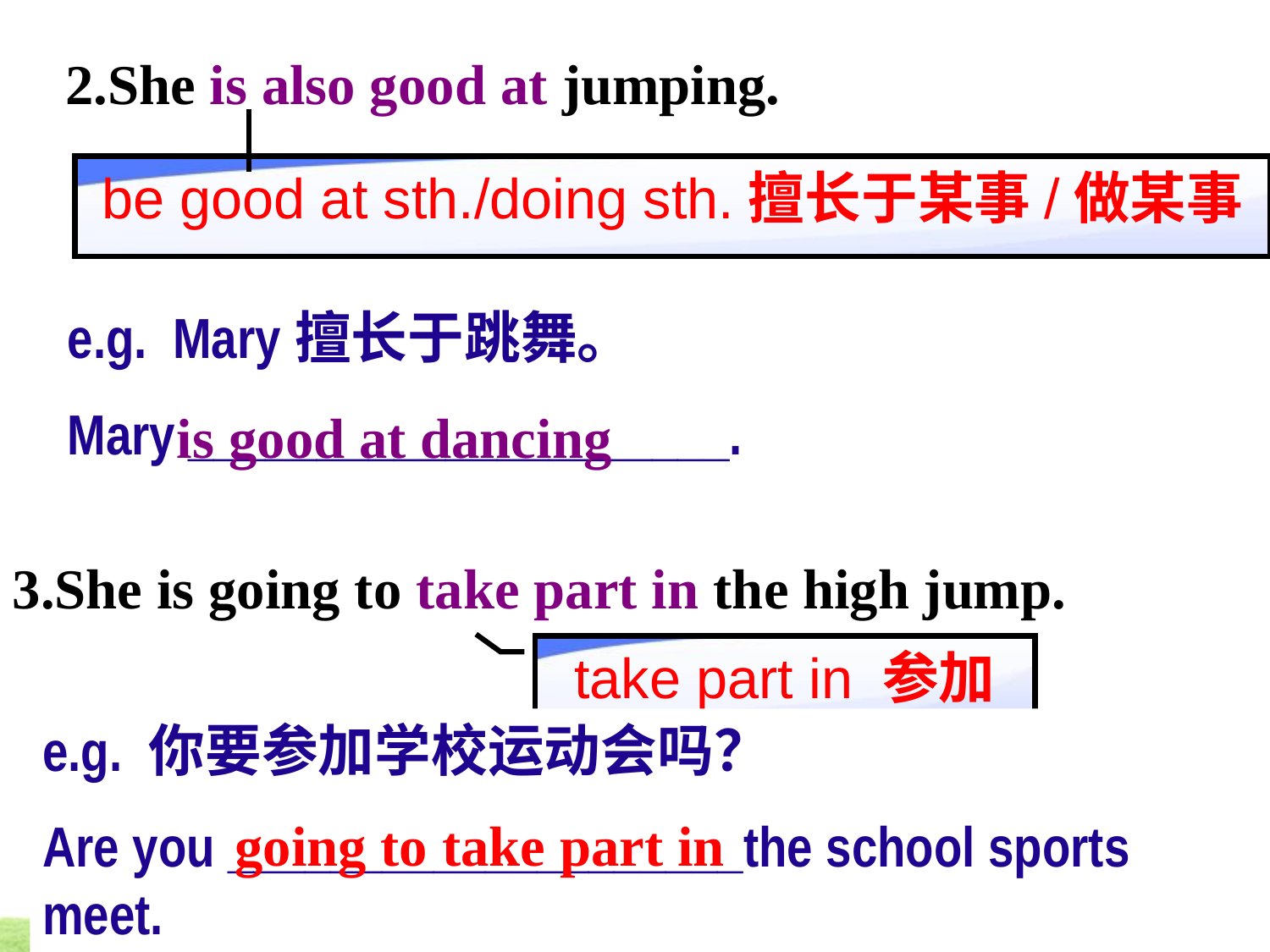

2.She is also good at jumping.
be good at sth./doing sth.擅长于某事/做某事
e.g.  Mary擅长于跳舞。
Mary _____________________.
is good at dancing
3.She is going to take part in the high jump.
take part in 参加
e.g. 你要参加学校运动会吗？
Are you ____________________the school sports meet.
going to take part in